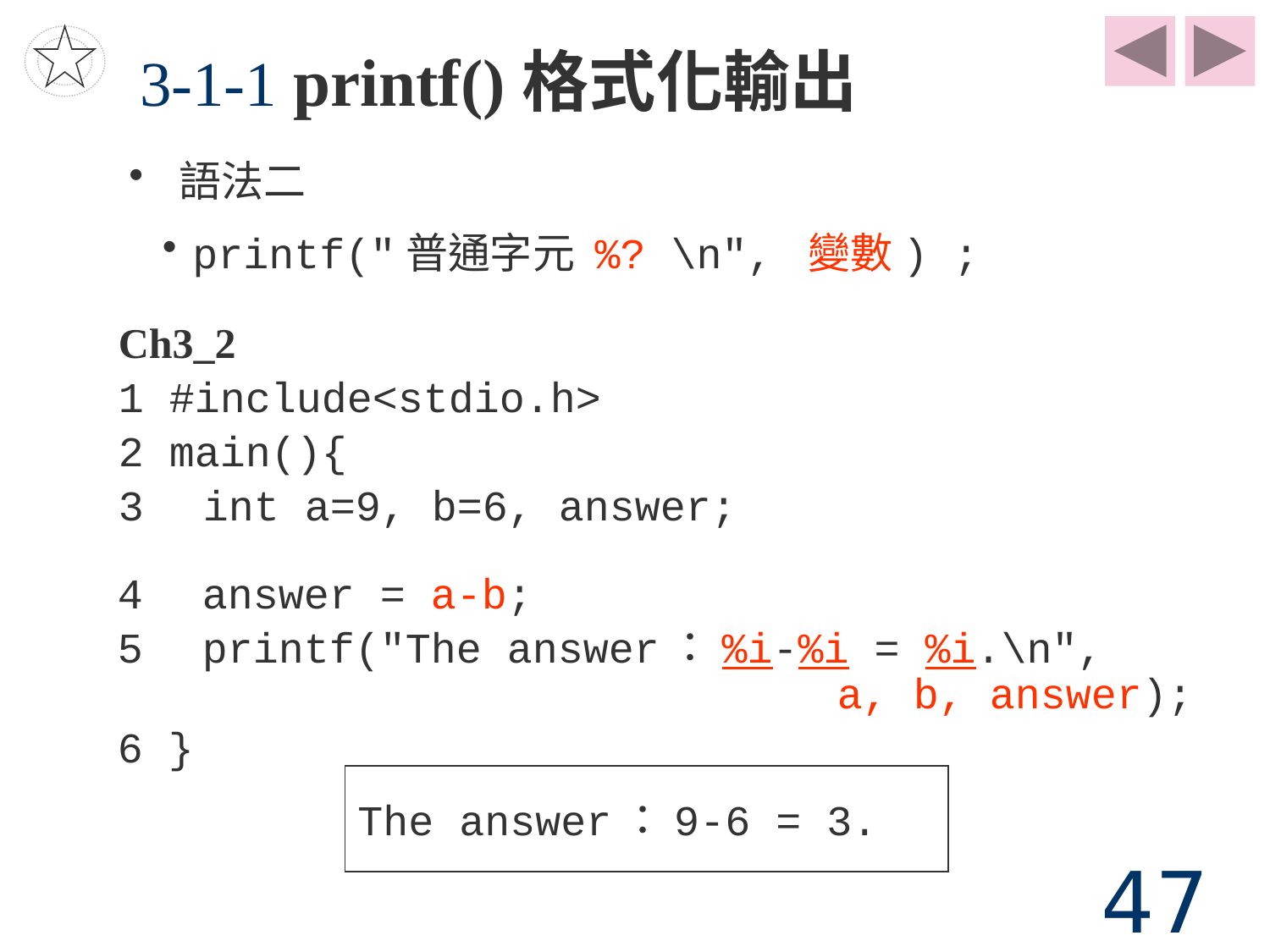

# 3-1-1 printf()格式化輸出

 語法二
printf("普通字元 %? \n", 變數) ;
Ch3_2
1 #include<stdio.h>
2 main(){
3	int a=9, b=6, answer;
4	answer = a-b;
5	printf("The answer：%i-%i = %i.\n",
					a, b, answer);
6 }
The answer：9-6 = 3.
47